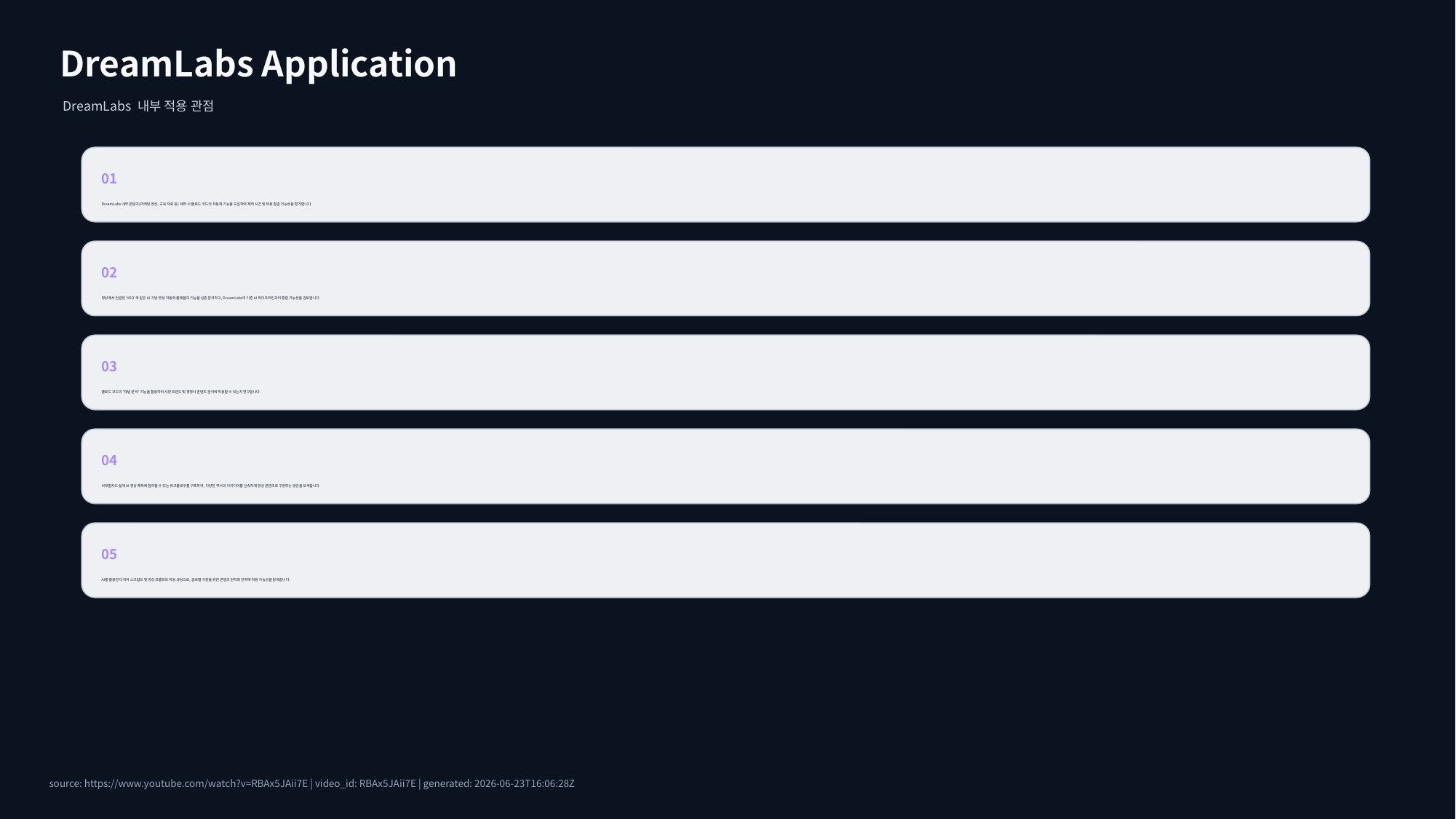

DreamLabs Application
DreamLabs 내부 적용 관점

01
DreamLabs 내부 콘텐츠(마케팅 영상, 교육 자료 등) 제작 시 클로드 코드의 자동화 기능을 도입하여 제작 시간 및 비용 절감 가능성을 평가합니다.

02
영상에서 언급된 'VEO'와 같은 AI 기반 영상 자동화 플랫폼의 기능을 심층 분석하고, DreamLabs의 기존 AI 파이프라인과의 통합 가능성을 검토합니다.

03
클로드 코드의 '채널 분석' 기능을 활용하여 시장 트렌드 및 경쟁사 콘텐츠 분석에 적용할 수 있는지 연구합니다.

04
비개발자도 쉽게 AI 영상 제작에 참여할 수 있는 워크플로우를 구축하여, 다양한 부서의 아이디어를 신속하게 영상 콘텐츠로 구현하는 방안을 모색합니다.

05
AI를 활용한 다국어 스크립트 및 영상 프롬프트 자동 생성으로, 글로벌 시장을 위한 콘텐츠 현지화 전략에 적용 가능성을 탐색합니다.
source: https://www.youtube.com/watch?v=RBAx5JAii7E | video_id: RBAx5JAii7E | generated: 2026-06-23T16:06:28Z